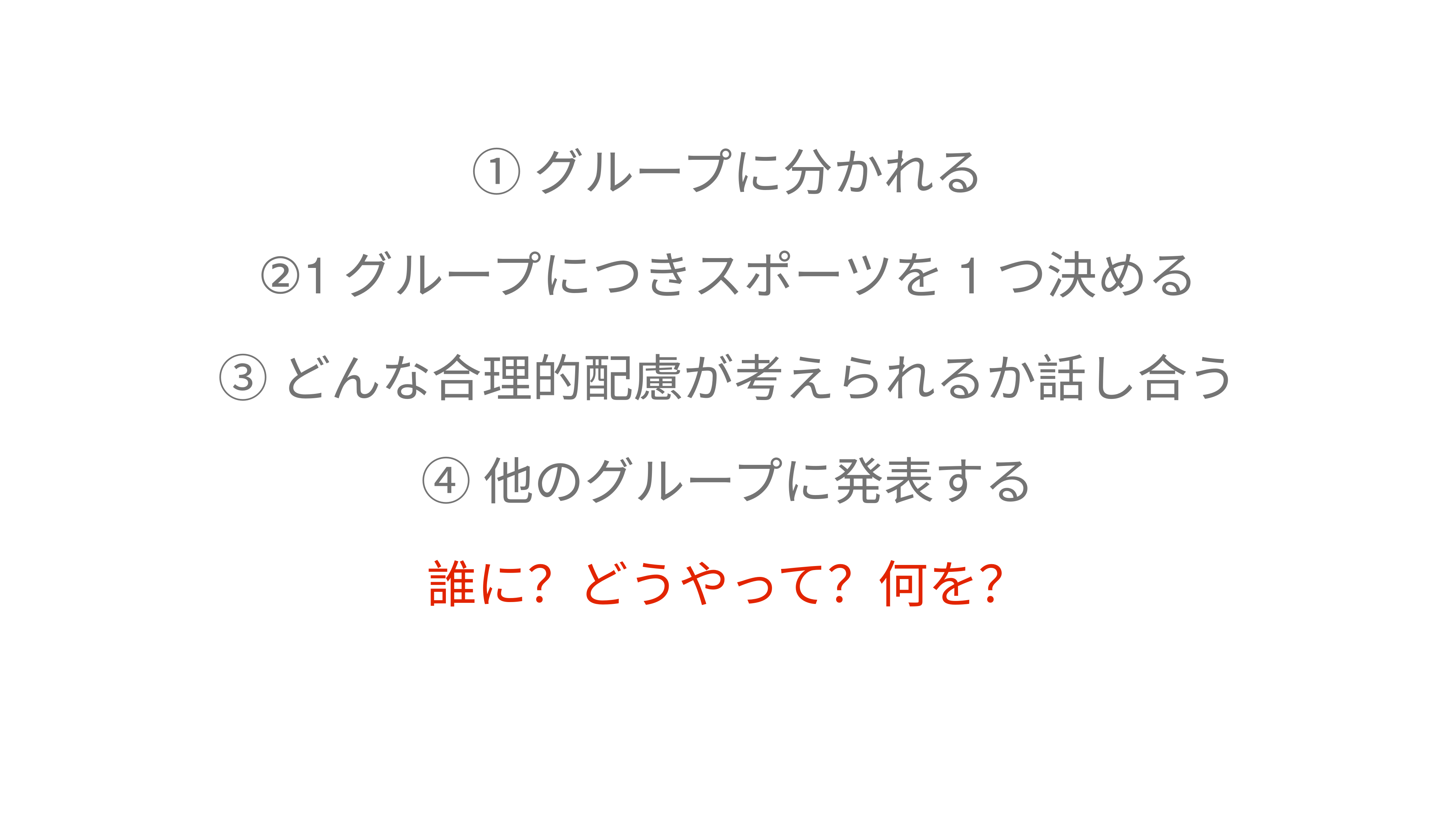

①グループに分かれる
②1グループにつきスポーツを1つ決める
③どんな合理的配慮が考えられるか話し合う
④他のグループに発表する
誰に？どうやって？何を？